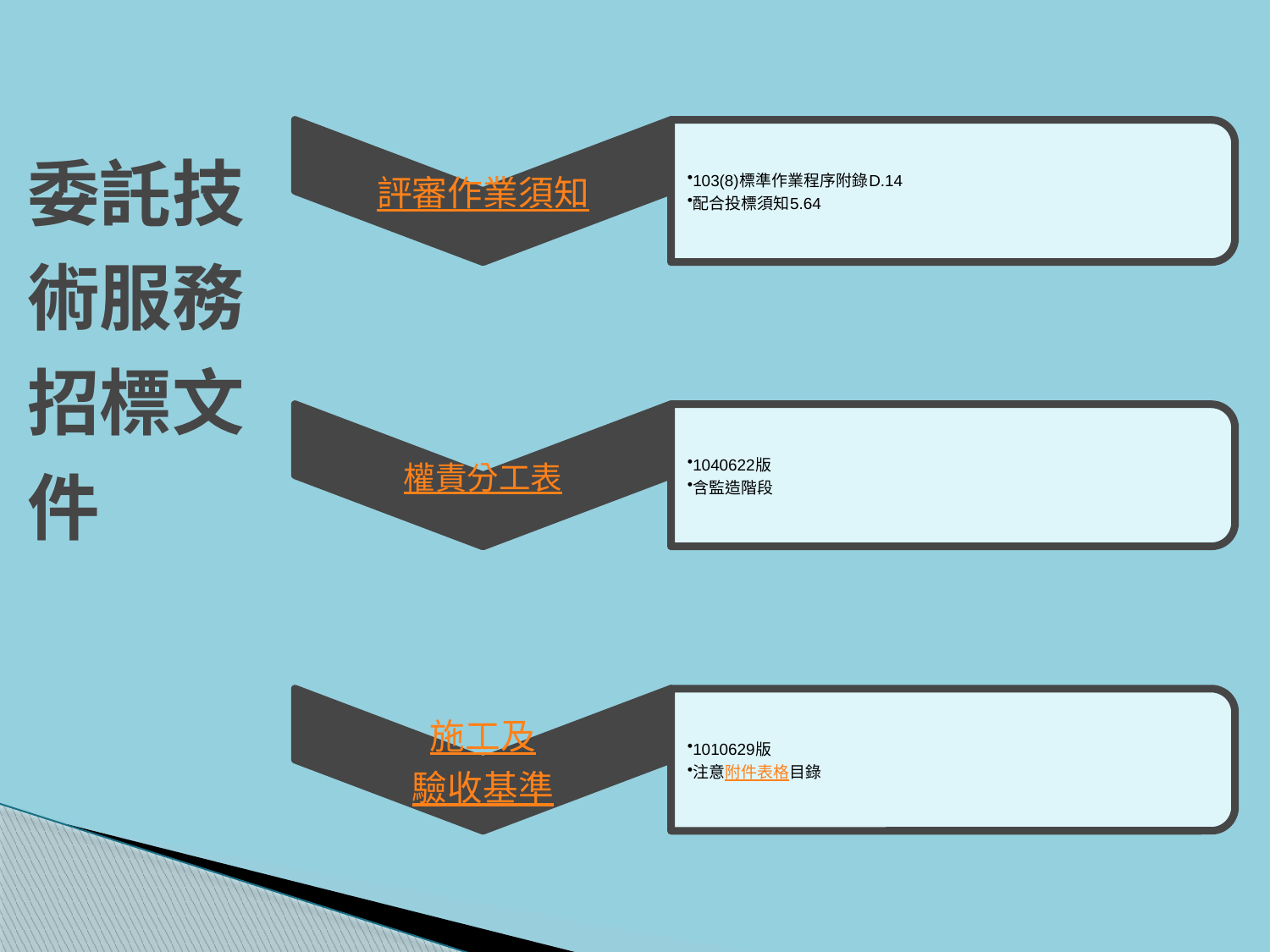

# 委託技術服務招標文件
評審作業須知
103(8)標準作業程序附錄D.14
配合投標須知5.64
權責分工表
1040622版
含監造階段
施工及
驗收基準
1010629版
注意附件表格目錄